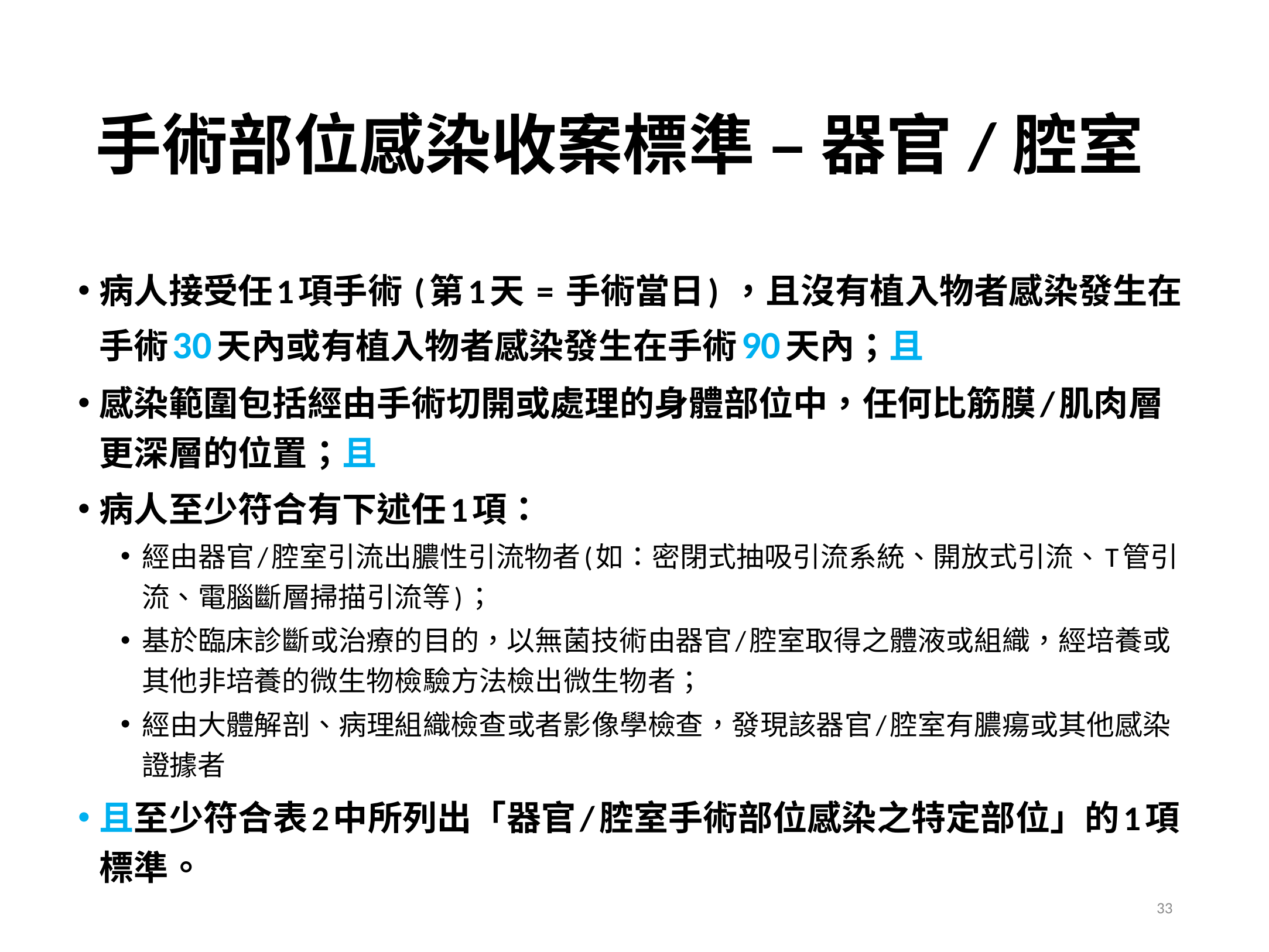

# 手術部位感染收案標準 – 器官/腔室
病人接受任1項手術 (第1天 = 手術當日) ，且沒有植入物者感染發生在手術30天內或有植入物者感染發生在手術90天內；且
感染範圍包括經由手術切開或處理的身體部位中，任何比筋膜/肌肉層更深層的位置；且
病人至少符合有下述任1項：
經由器官/腔室引流出膿性引流物者(如：密閉式抽吸引流系統、開放式引流、T管引流、電腦斷層掃描引流等)；
基於臨床診斷或治療的目的，以無菌技術由器官/腔室取得之體液或組織，經培養或其他非培養的微生物檢驗方法檢出微生物者；
經由大體解剖、病理組織檢查或者影像學檢查，發現該器官/腔室有膿瘍或其他感染證據者
且至少符合表2中所列出「器官/腔室手術部位感染之特定部位」的1項標準。
33